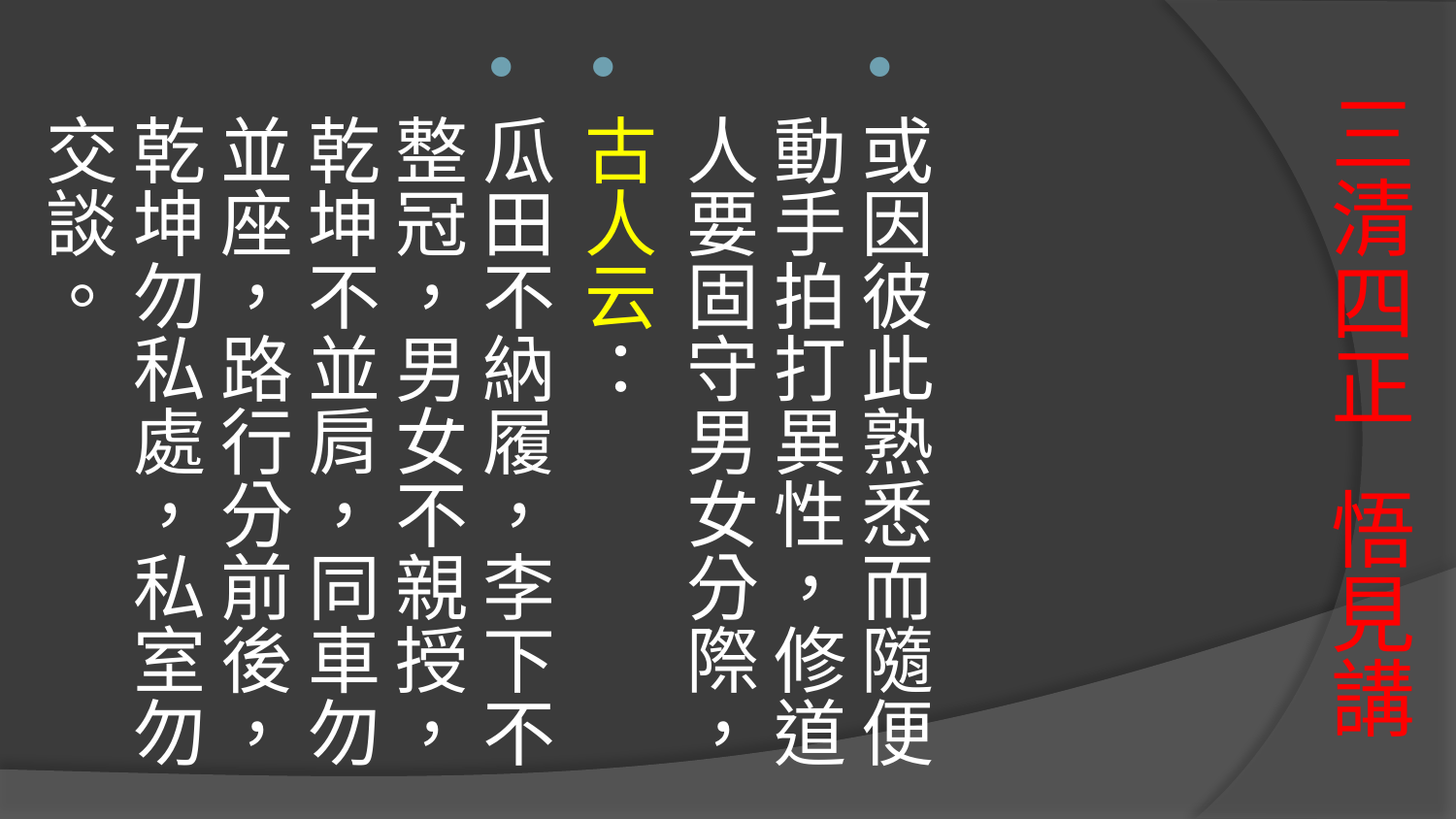

或因彼此熟悉而隨便動手拍打異性，修道人要固守男女分際，
古人云：
瓜田不納履，李下不整冠，男女不親授，乾坤不並肩，同車勿並座，路行分前後，乾坤勿私處，私室勿交談。
# 三清四正   悟見講